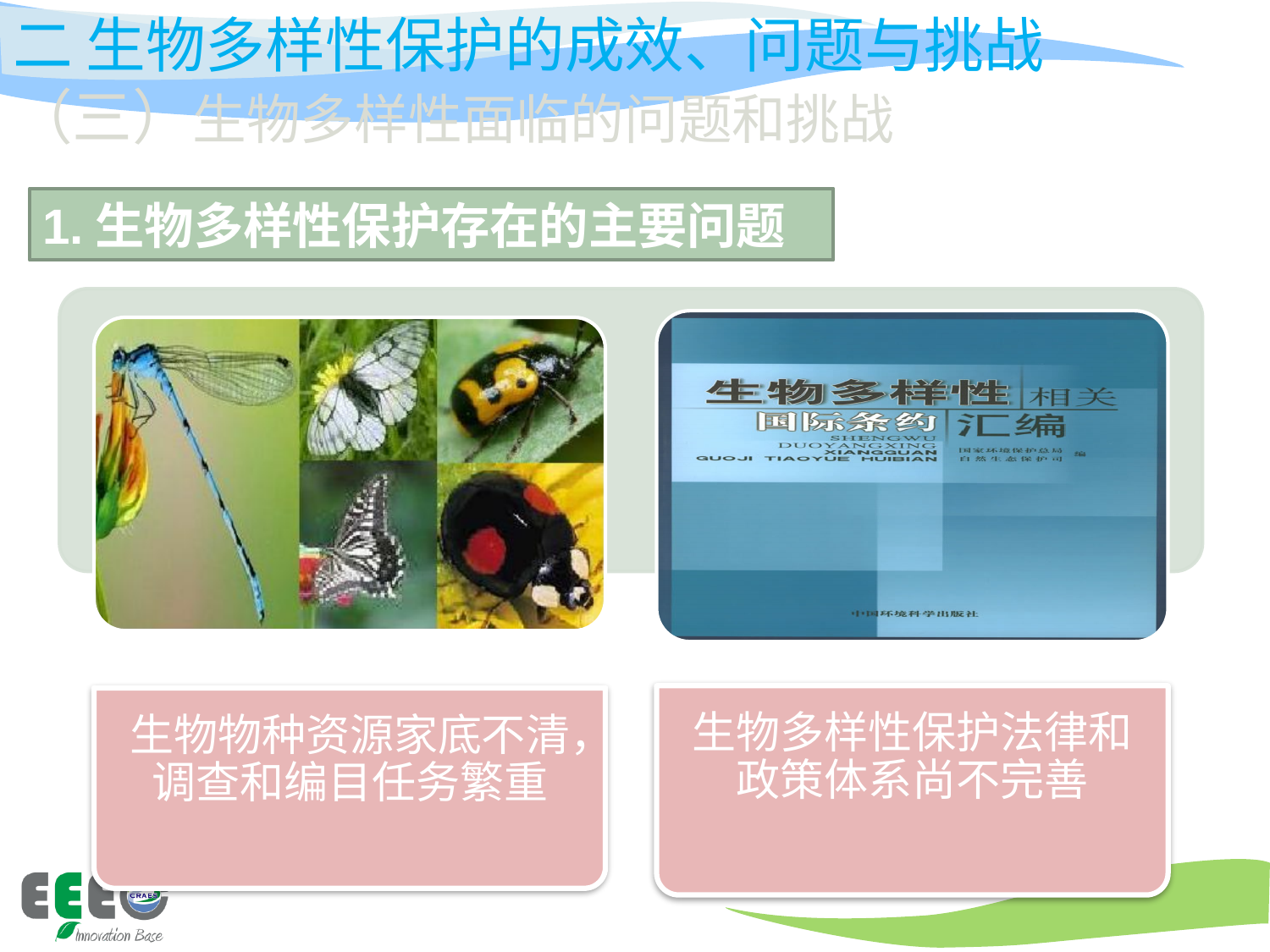

# 二 生物多样性保护的成效、问题与挑战 （三）生物多样性面临的问题和挑战
1.生物多样性保护存在的主要问题
生物物种资源家底不清，调查和编目任务繁重
生物多样性保护法律和政策体系尚不完善